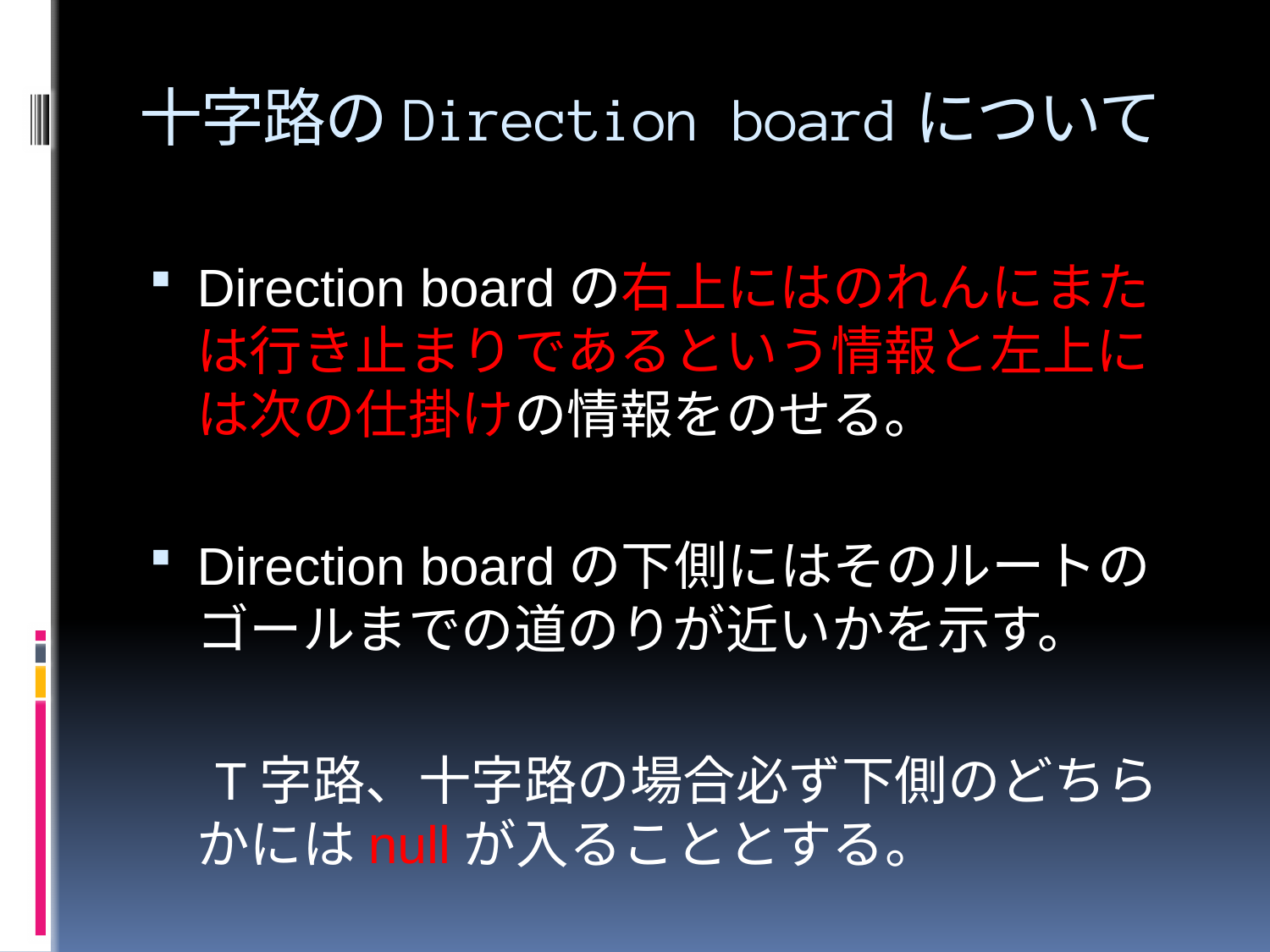

# 十字路のDirection boardについて
Direction boardの右上にはのれんにまたは行き止まりであるという情報と左上には次の仕掛けの情報をのせる。

Direction boardの下側にはそのルートのゴールまでの道のりが近いかを示す。

　T字路、十字路の場合必ず下側のどちらかにはnullが入ることとする。